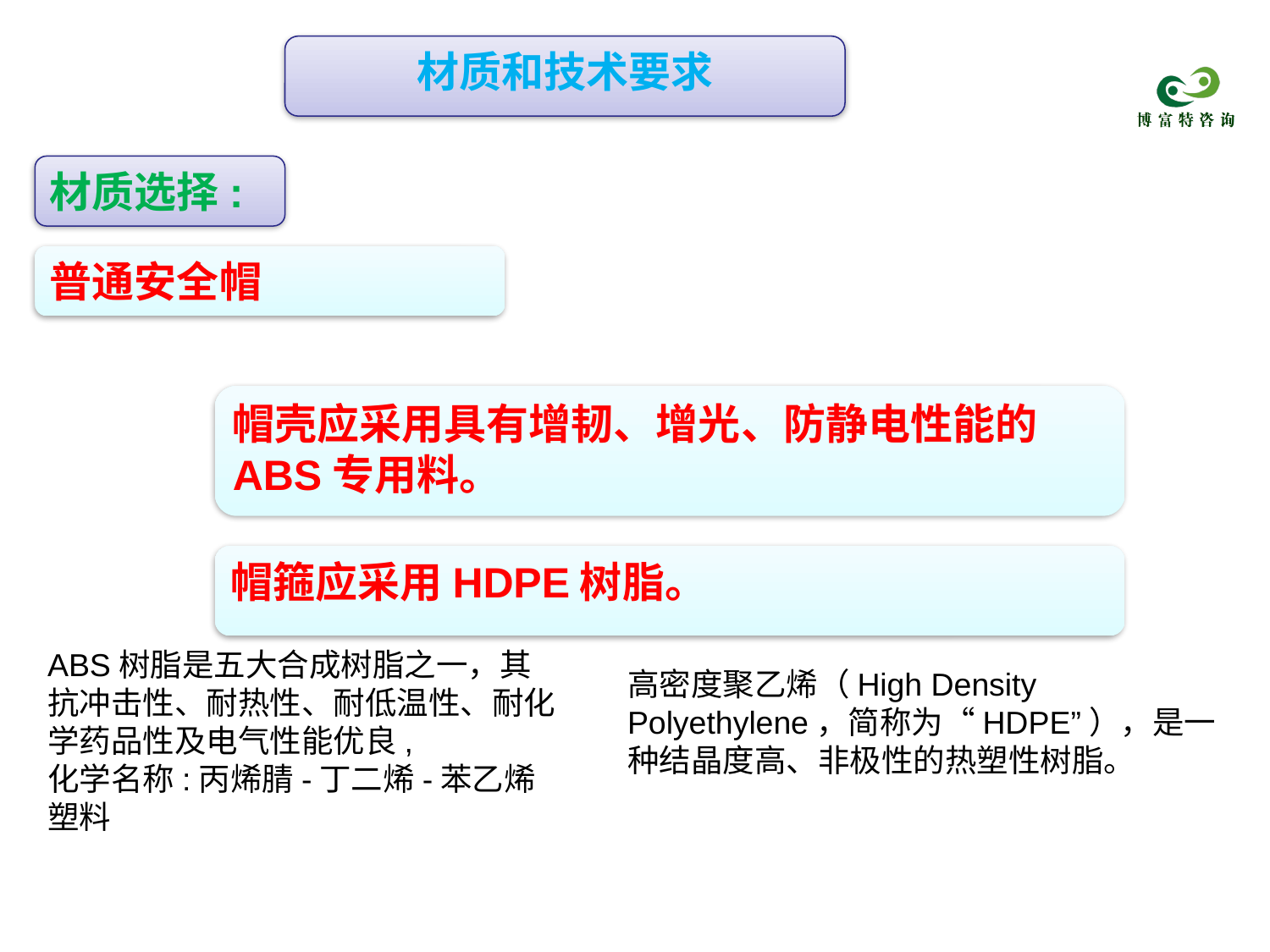

材质和技术要求
材质选择:
普通安全帽
帽壳应采用具有增韧、增光、防静电性能的ABS专用料。
帽箍应采用HDPE树脂。
ABS树脂是五大合成树脂之一，其抗冲击性、耐热性、耐低温性、耐化学药品性及电气性能优良,
化学名称:丙烯腈-丁二烯-苯乙烯塑料
高密度聚乙烯（High Density Polyethylene，简称为“HDPE”），是一种结晶度高、非极性的热塑性树脂。